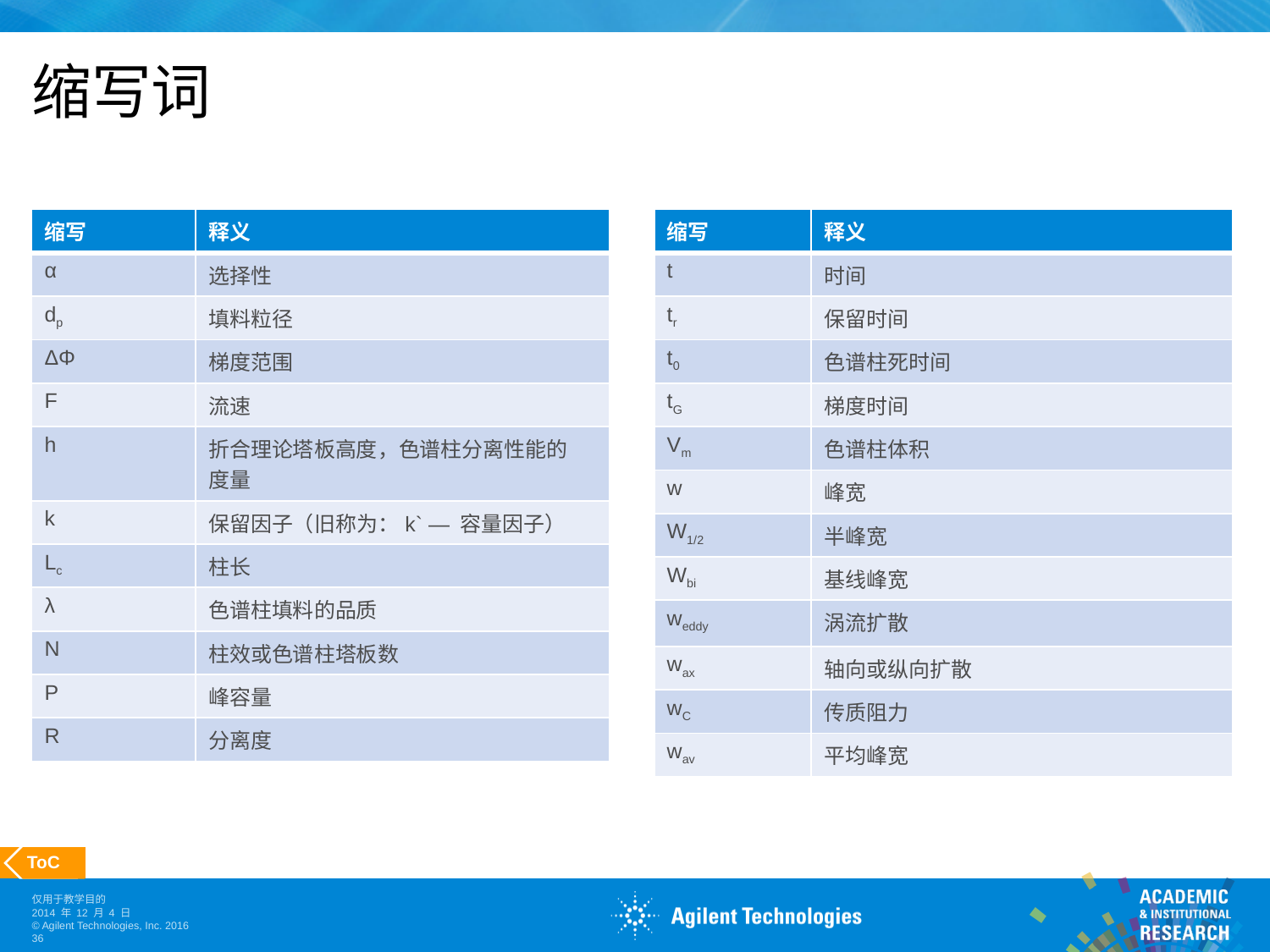

# 缩写词
| 缩写 | 释义 |
| --- | --- |
| α | 选择性 |
| dp | 填料粒径 |
| ΔΦ | 梯度范围 |
| F | 流速 |
| h | 折合理论塔板高度，色谱柱分离性能的 度量 |
| k | 保留因子（旧称为：k` — 容量因子） |
| Lc | 柱长 |
| λ | 色谱柱填料的品质 |
| N | 柱效或色谱柱塔板数 |
| P | 峰容量 |
| R | 分离度 |
| 缩写 | 释义 |
| --- | --- |
| t | 时间 |
| tr | 保留时间 |
| t0 | 色谱柱死时间 |
| tG | 梯度时间 |
| Vm | 色谱柱体积 |
| w | 峰宽 |
| W1/2 | 半峰宽 |
| Wbi | 基线峰宽 |
| weddy | 涡流扩散 |
| wax | 轴向或纵向扩散 |
| wC | 传质阻力 |
| wav | 平均峰宽 |
 ToC